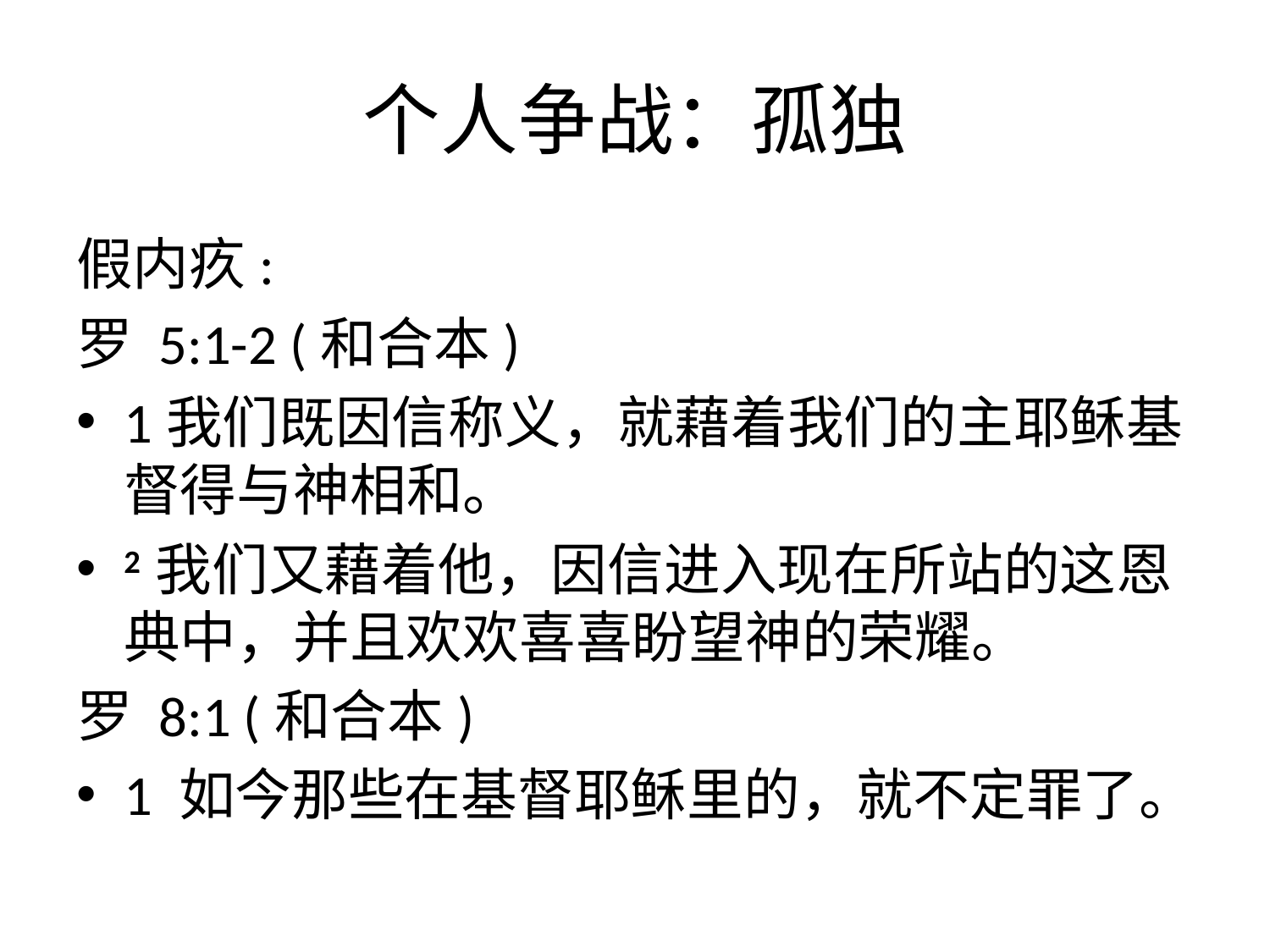

# 个人争战：孤独
假内疚:
罗 5:1-2 (和合本)
1我们既因信称义，就藉着我们的主耶稣基督得与神相和。
2 我们又藉着他，因信进入现在所站的这恩典中，并且欢欢喜喜盼望神的荣耀。
罗 8:1 (和合本)
1 如今那些在基督耶稣里的，就不定罪了。